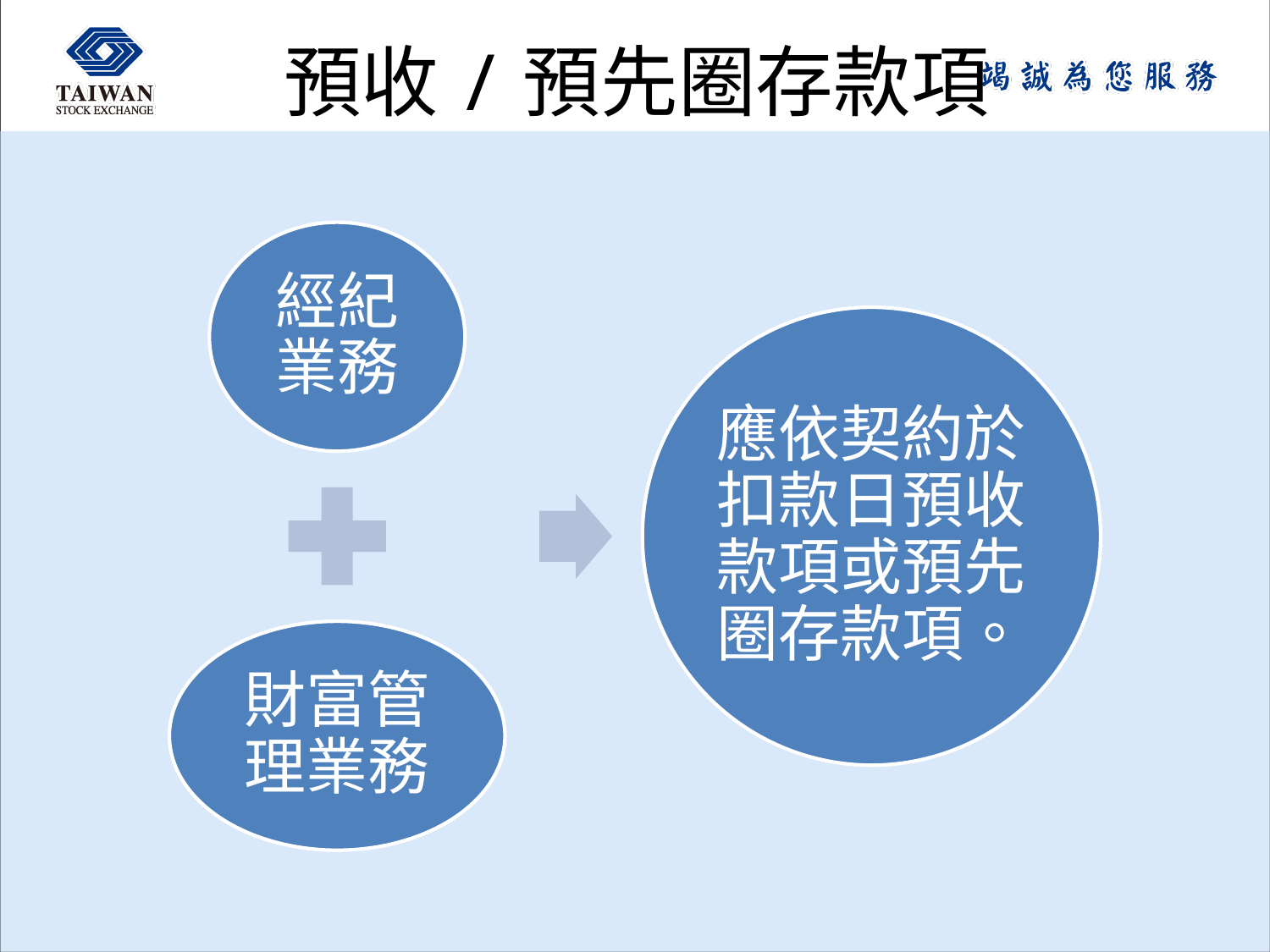

# 預收/預先圈存款項
經紀業務

財富管理業務

應依契約於扣款日預收款項或預先圈存款項。